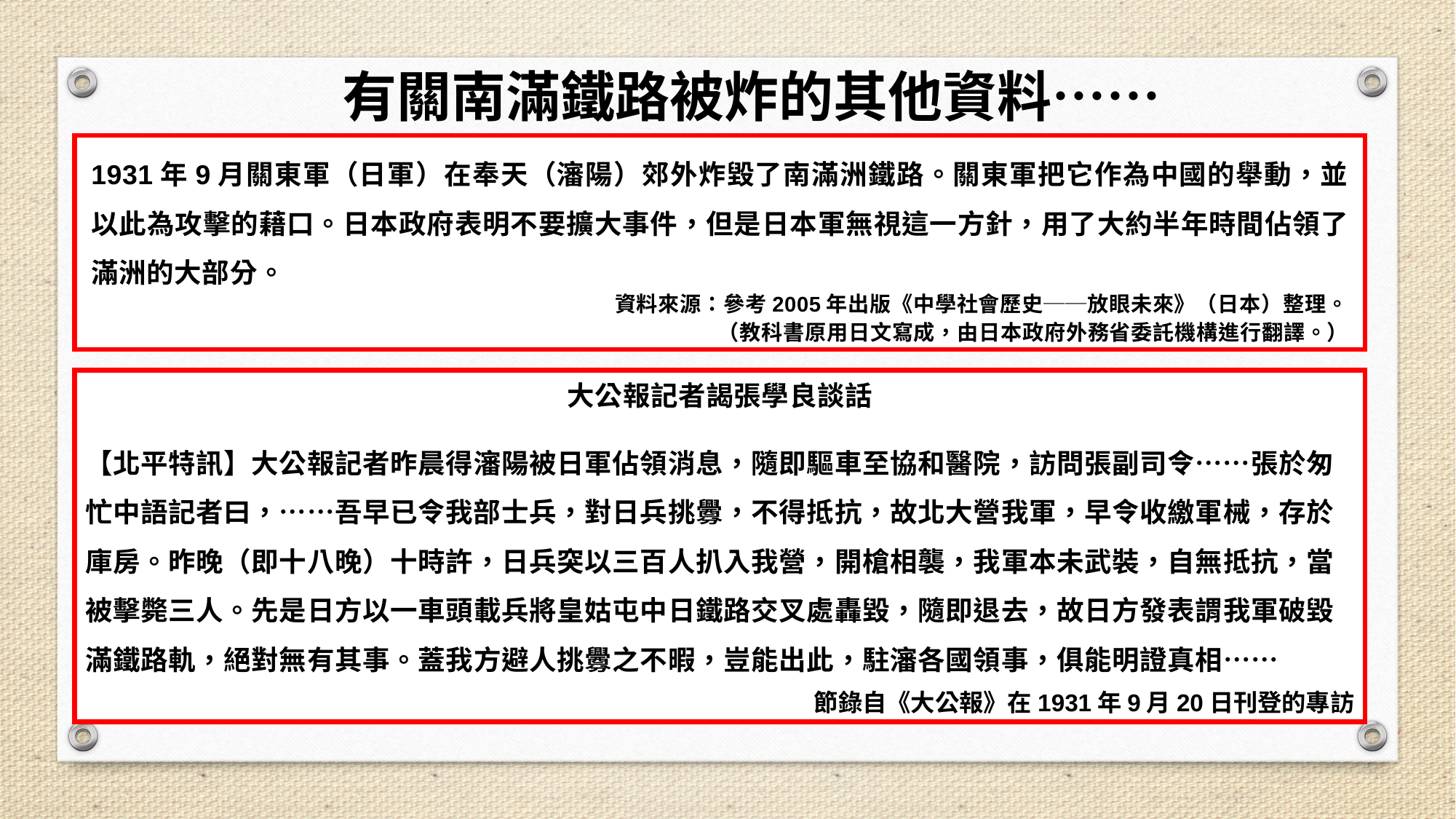

有關南滿鐵路被炸的其他資料……
	1931年9月關東軍（日軍）在奉天（瀋陽）郊外炸毀了南滿洲鐵路。關東軍把它作為中國的舉動，並以此為攻擊的藉口。日本政府表明不要擴大事件，但是日本軍無視這一方針，用了大約半年時間佔領了滿洲的大部分。
資料來源：參考2005年出版《中學社會歷史──放眼未來》（日本）整理。
（教科書原用日文寫成，由日本政府外務省委託機構進行翻譯。）
大公報記者謁張學良談話
【北平特訊】大公報記者昨晨得瀋陽被日軍佔領消息，隨即驅車至協和醫院，訪問張副司令……張於匆忙中語記者曰，……吾早已令我部士兵，對日兵挑釁，不得抵抗，故北大營我軍，早令收繳軍械，存於庫房。昨晚（即十八晚）十時許，日兵突以三百人扒入我營，開槍相襲，我軍本未武裝，自無抵抗，當被擊斃三人。先是日方以一車頭載兵將皇姑屯中日鐵路交叉處轟毀，隨即退去，故日方發表謂我軍破毀滿鐵路軌，絕對無有其事。蓋我方避人挑釁之不暇，豈能出此，駐瀋各國領事，俱能明證真相……
節錄自《大公報》在1931年9月20日刊登的專訪